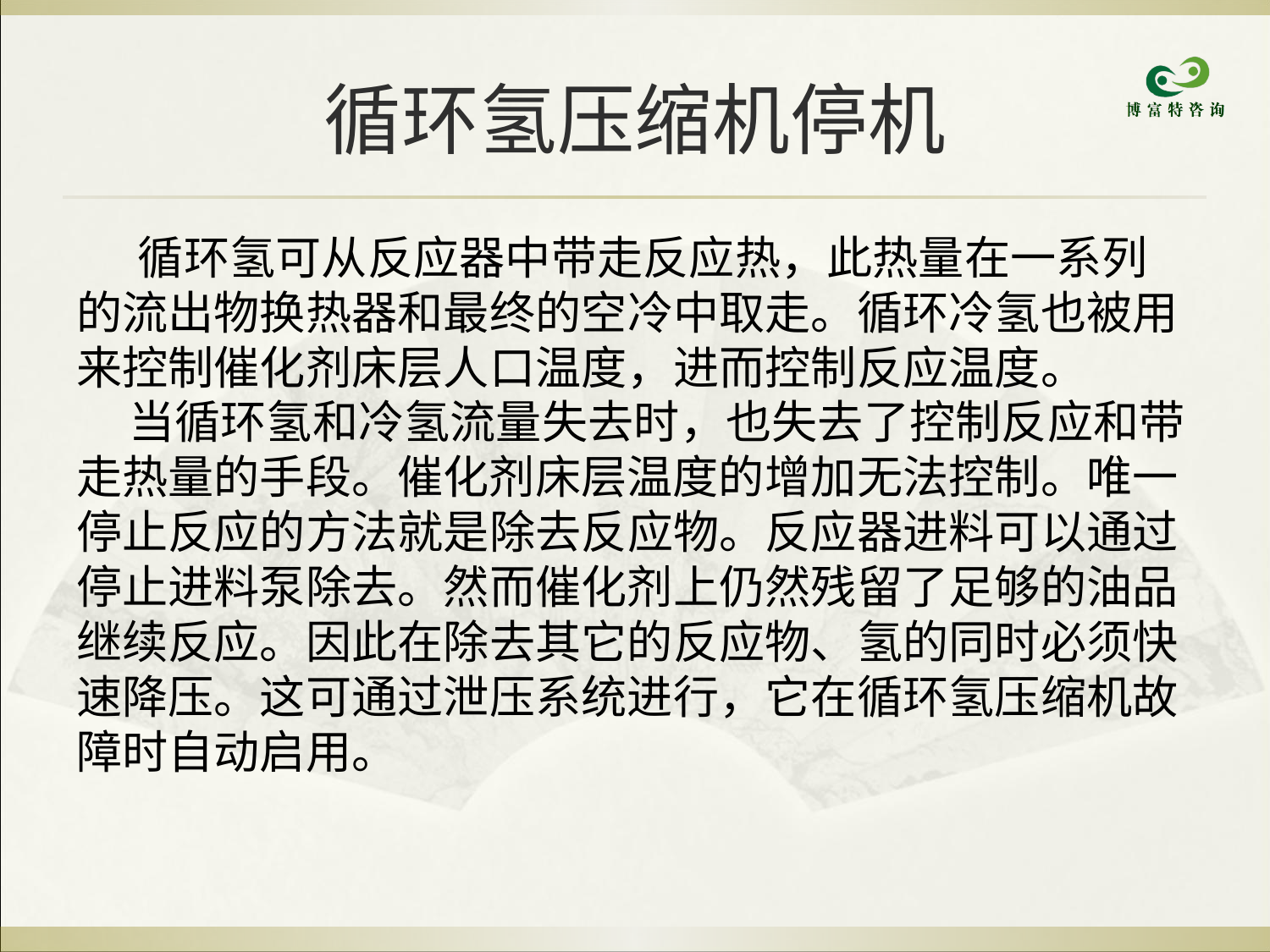

循环氢压缩机停机
    循环氢可从反应器中带走反应热，此热量在一系列的流出物换热器和最终的空冷中取走。循环冷氢也被用来控制催化剂床层人口温度，进而控制反应温度。
    当循环氢和冷氢流量失去时，也失去了控制反应和带走热量的手段。催化剂床层温度的增加无法控制。唯一停止反应的方法就是除去反应物。反应器进料可以通过停止进料泵除去。然而催化剂上仍然残留了足够的油品继续反应。因此在除去其它的反应物、氢的同时必须快速降压。这可通过泄压系统进行，它在循环氢压缩机故障时自动启用。